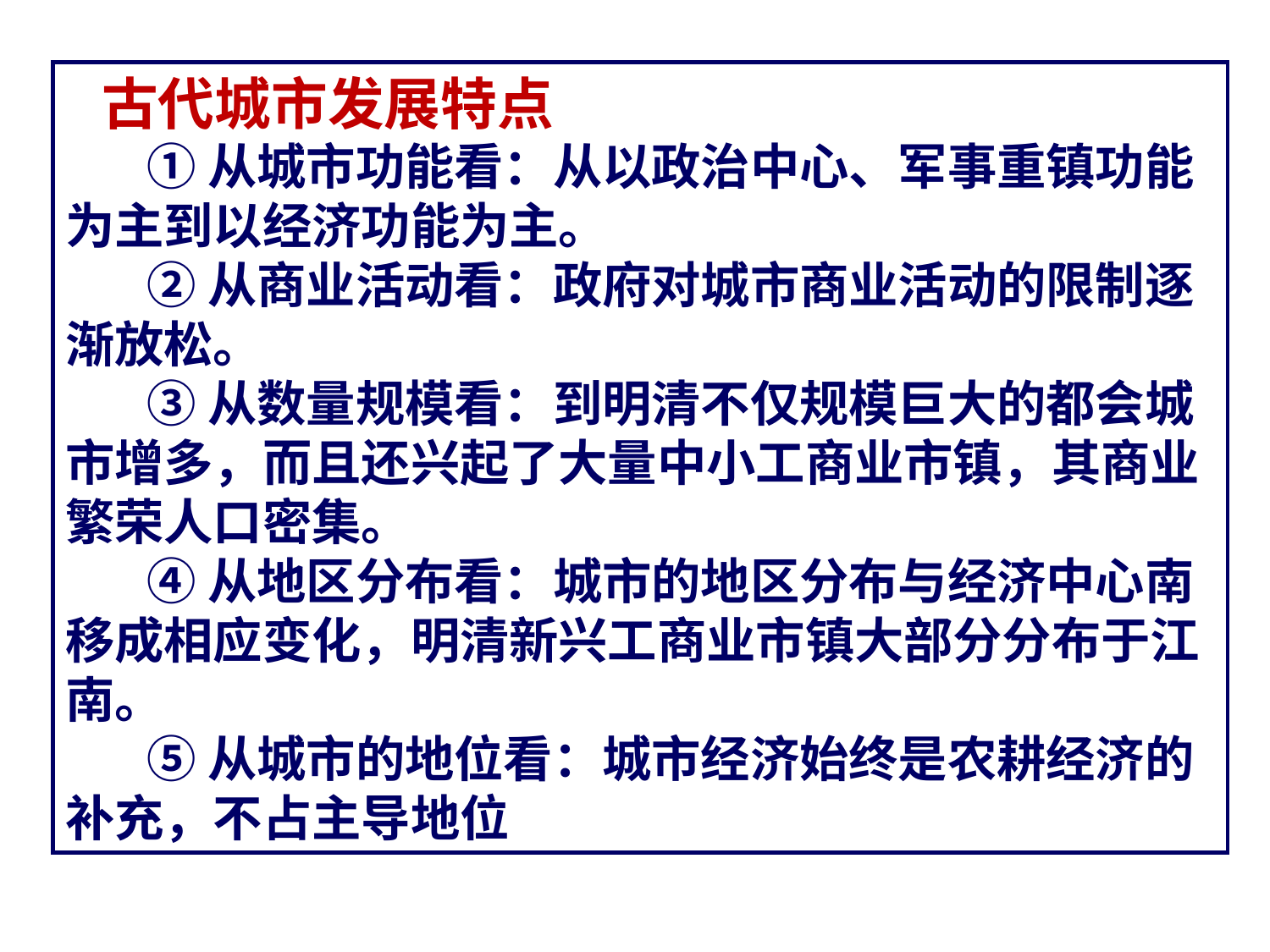

古代城市发展特点
    ①从城市功能看：从以政治中心、军事重镇功能为主到以经济功能为主。
    ②从商业活动看：政府对城市商业活动的限制逐渐放松。
    ③从数量规模看：到明清不仅规模巨大的都会城市增多，而且还兴起了大量中小工商业市镇，其商业繁荣人口密集。
    ④从地区分布看：城市的地区分布与经济中心南移成相应变化，明清新兴工商业市镇大部分分布于江南。
    ⑤从城市的地位看：城市经济始终是农耕经济的补充，不占主导地位